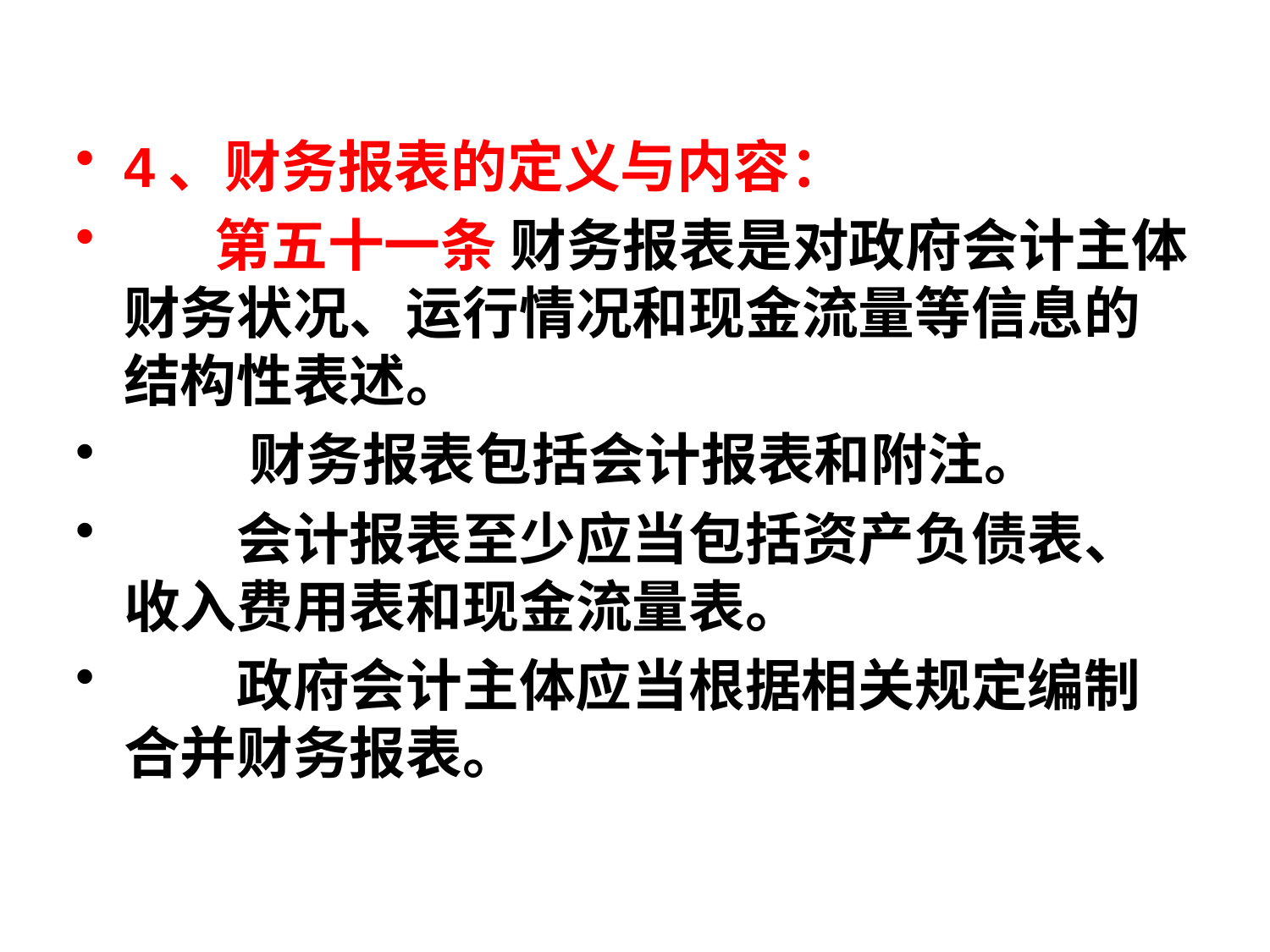

4、财务报表的定义与内容：
      第五十一条 财务报表是对政府会计主体财务状况、运行情况和现金流量等信息的结构性表述。
　　 财务报表包括会计报表和附注。
　　会计报表至少应当包括资产负债表、收入费用表和现金流量表。
　　政府会计主体应当根据相关规定编制合并财务报表。